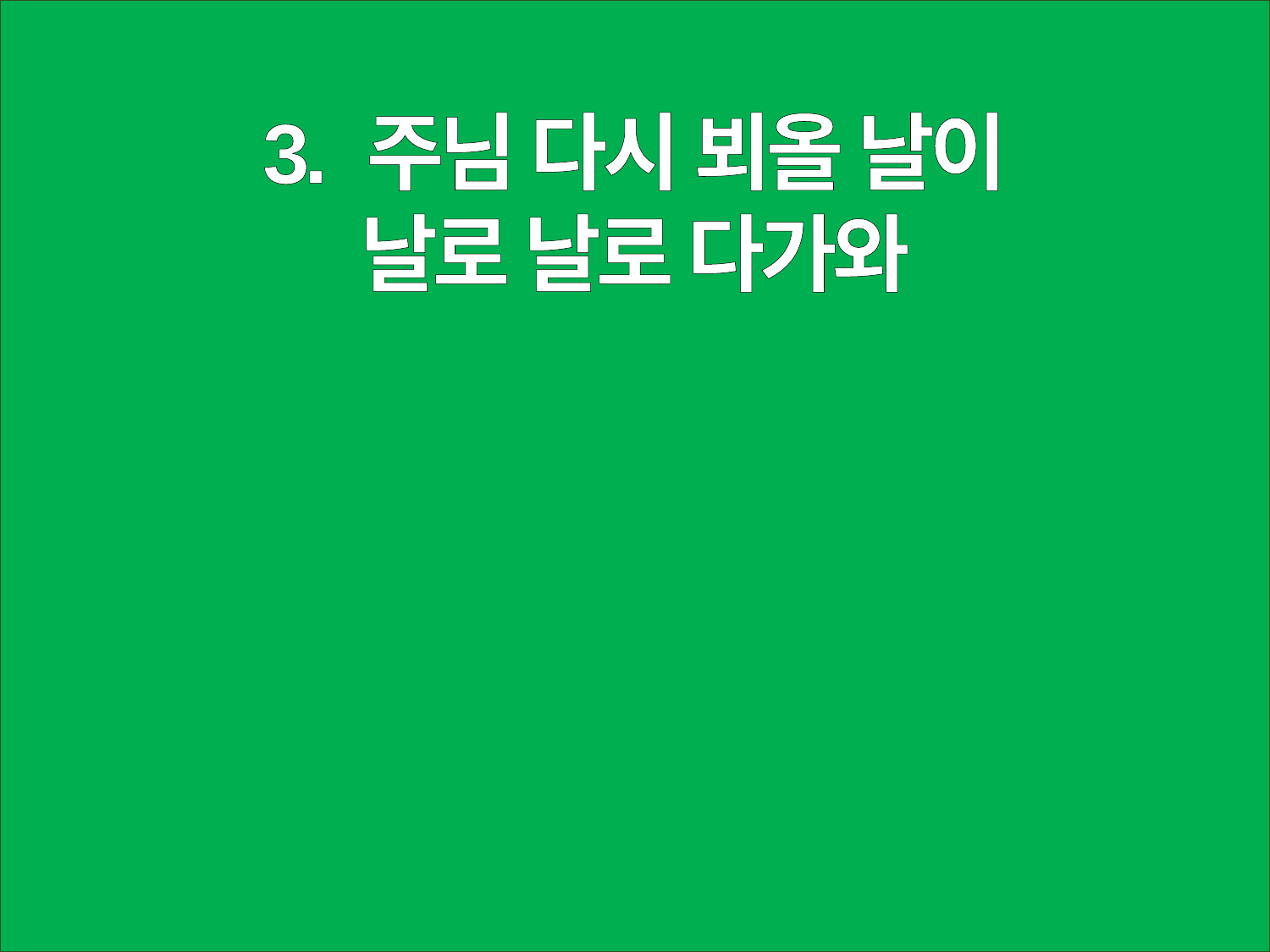

3. 주님 다시 뵈올 날이
날로 날로 다가와